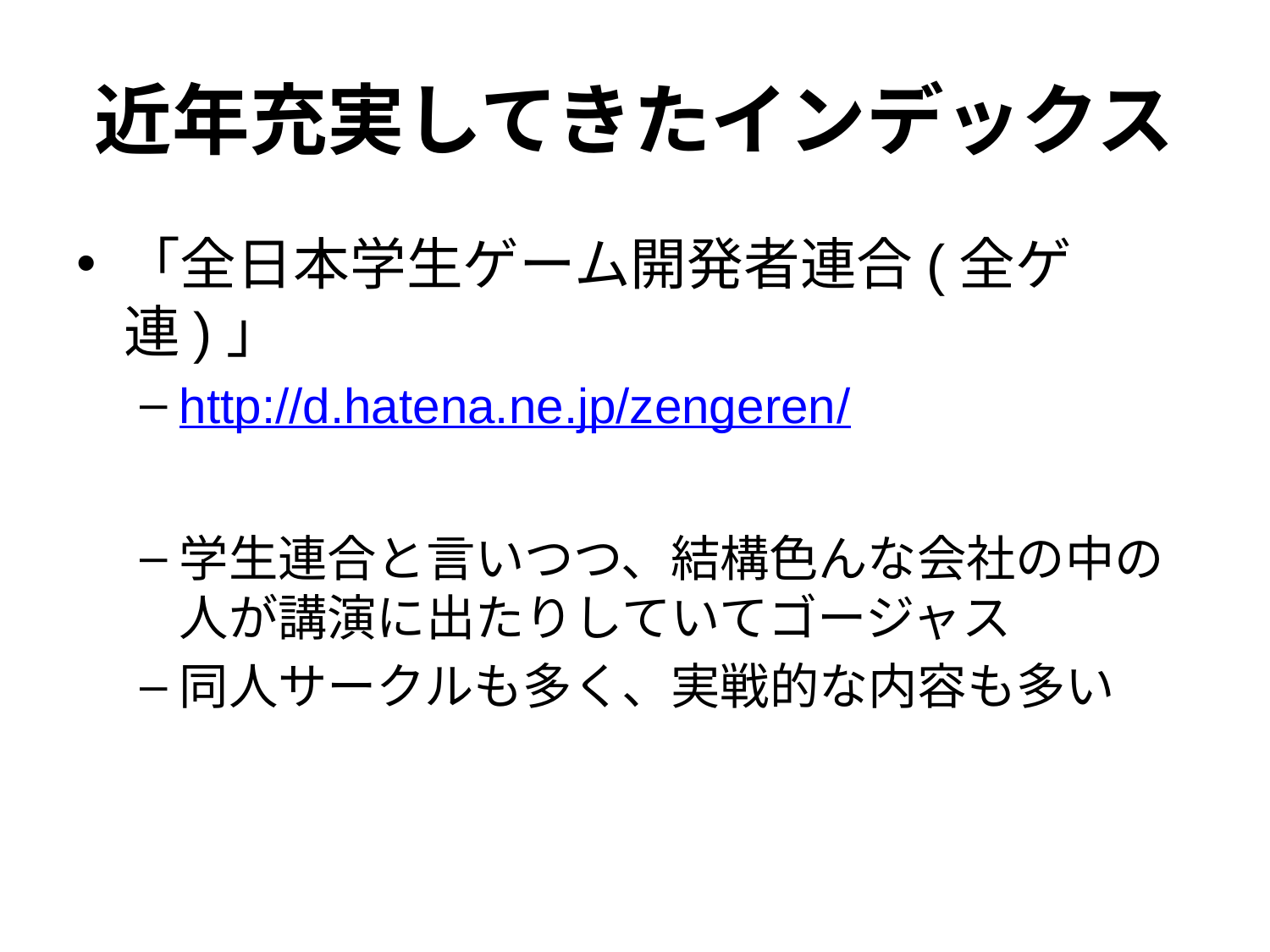

# 近年充実してきたインデックス
「全日本学生ゲーム開発者連合(全ゲ連)」
http://d.hatena.ne.jp/zengeren/

学生連合と言いつつ、結構色んな会社の中の人が講演に出たりしていてゴージャス
同人サークルも多く、実戦的な内容も多い